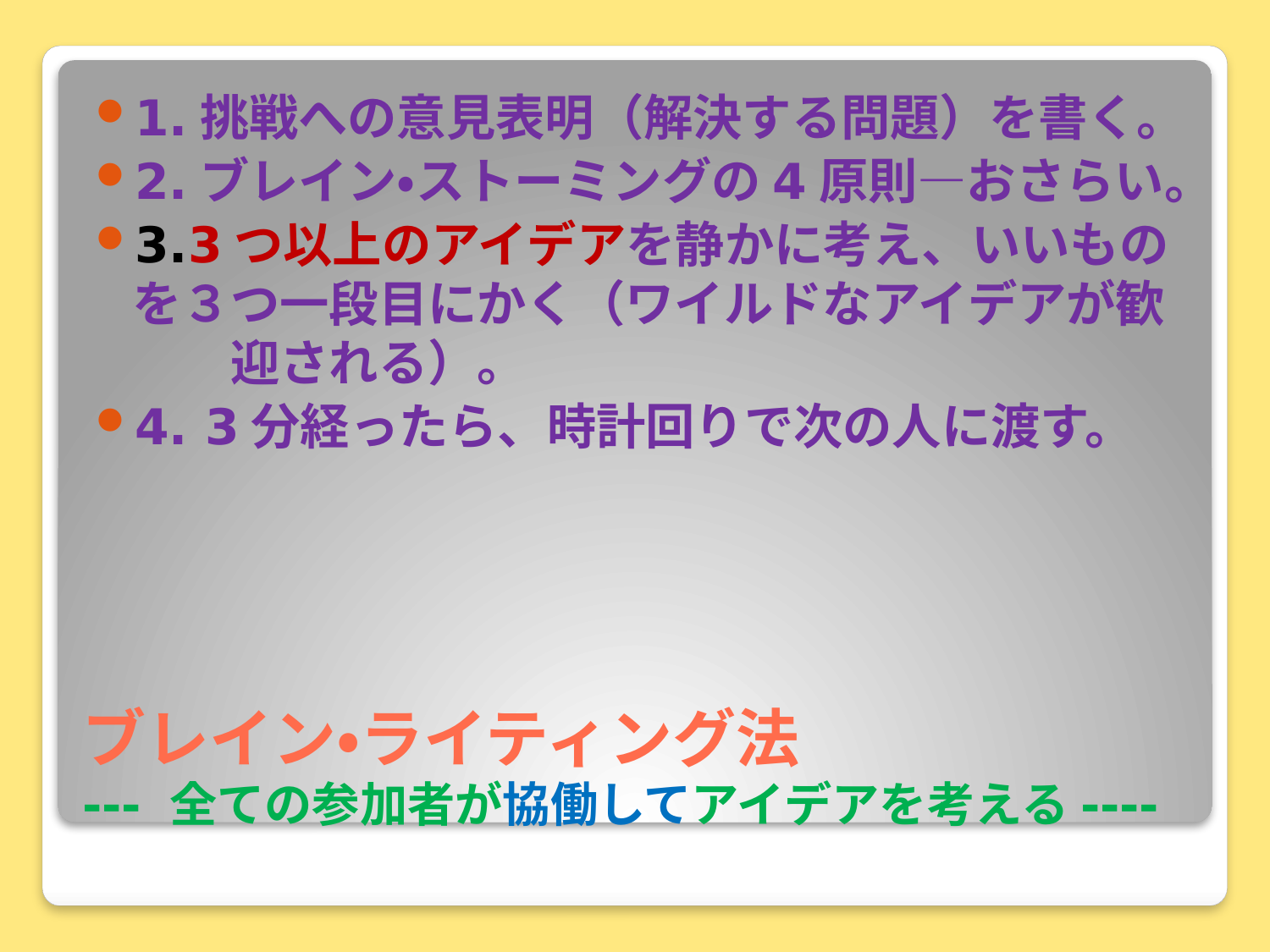

1.挑戦への意見表明（解決する問題）を書く。
2.ブレイン・ストーミングの4原則—おさらい。
3.3つ以上のアイデアを静かに考え、いいものを３つ一段目にかく（ワイルドなアイデアが歓　　迎される）。
4. 3分経ったら、時計回りで次の人に渡す。
# ブレイン・ライティング法 --- 全ての参加者が協働してアイデアを考える----